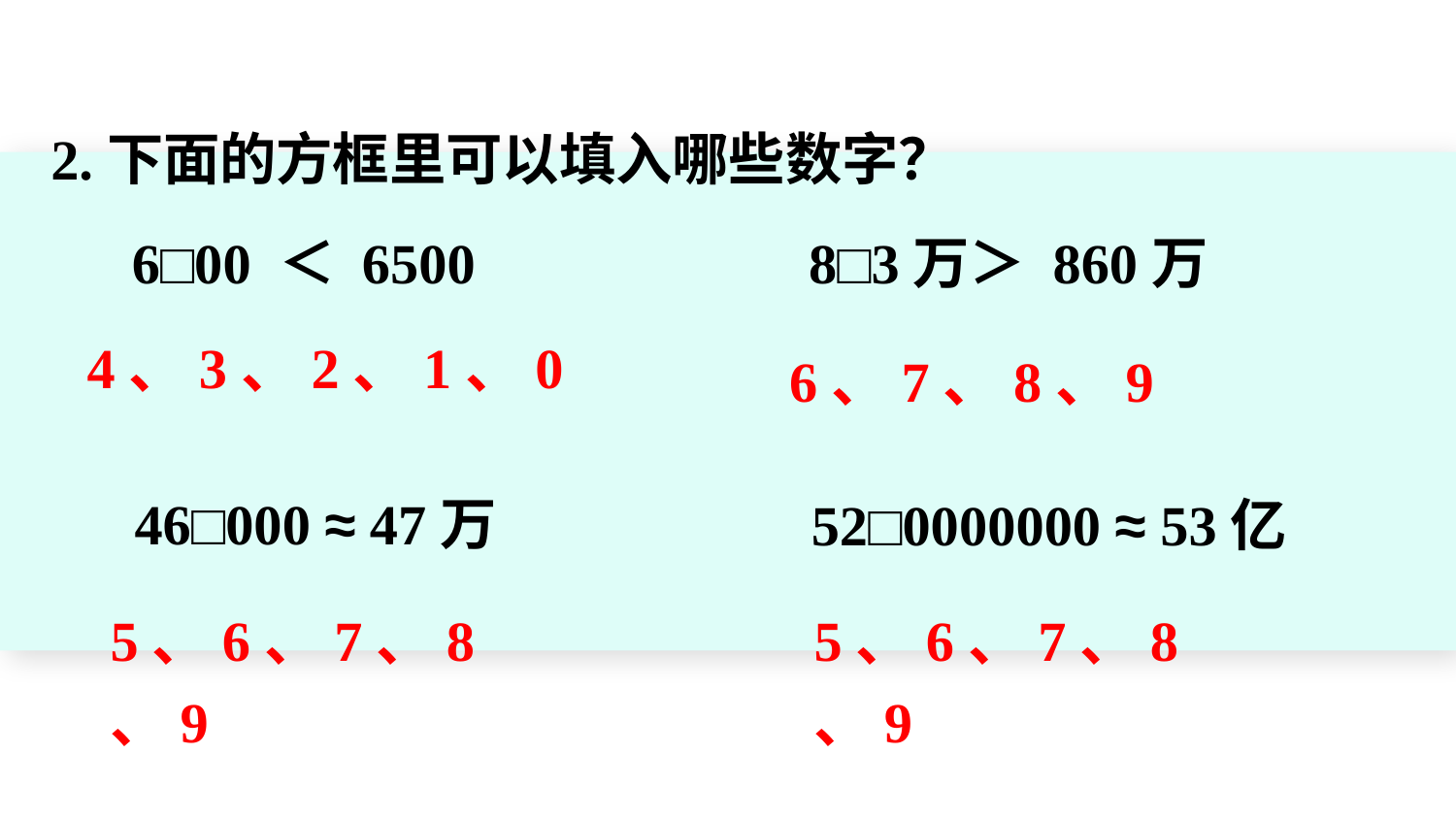

2.下面的方框里可以填入哪些数字？
8□3万＞ 860万
6□00 ＜ 6500
4、3、2、1、0
6、7、8、9
46□000 ≈ 47万
52□0000000 ≈ 53亿
5、6、7、8、9
5、6、7、8、9